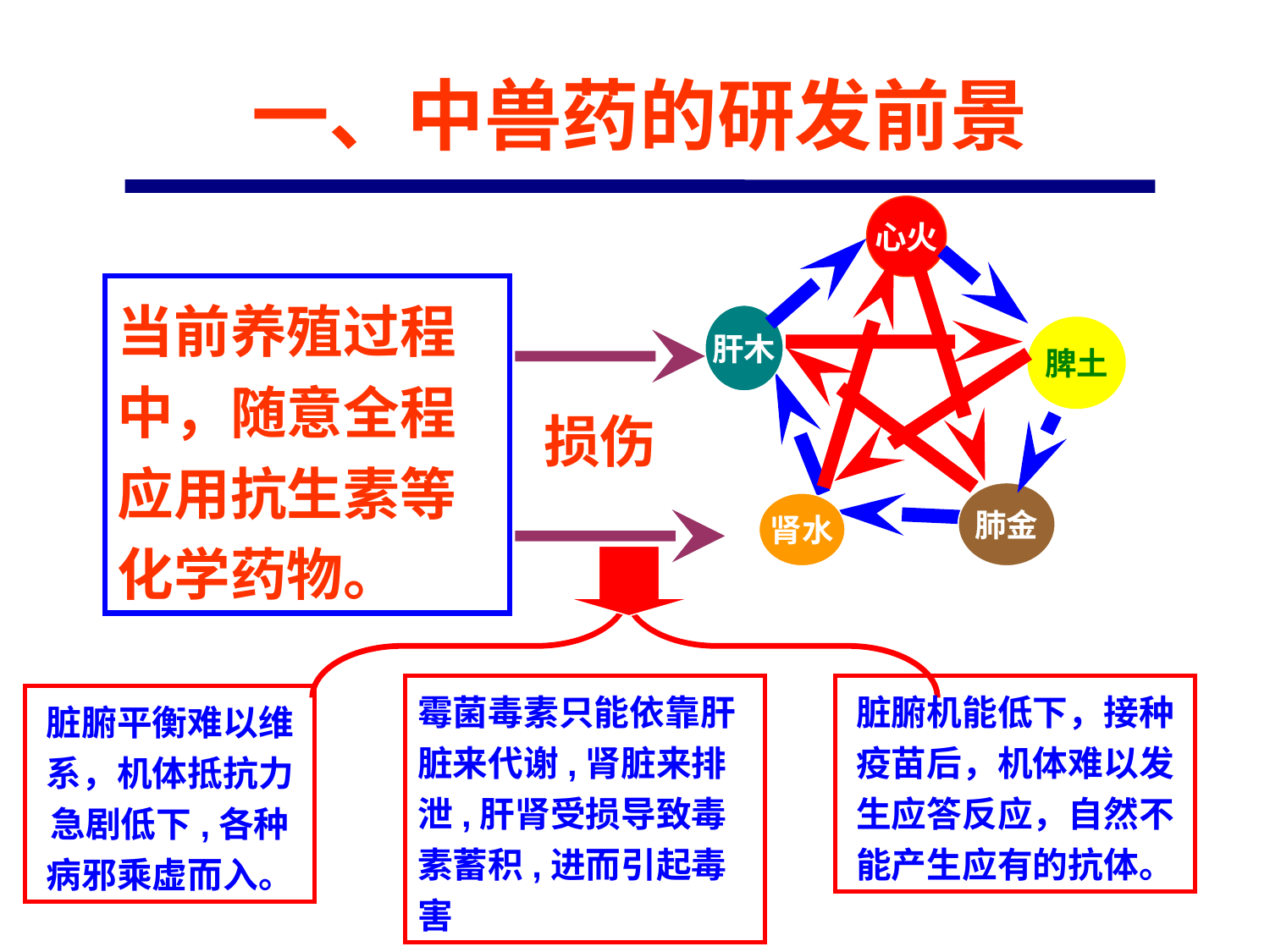

# 一、中兽药的研发前景

心火

肝木
脾土

肺金
肾水

当前养殖过程中，随意全程应用抗生素等化学药物。

损伤

霉菌毒素只能依靠肝脏来代谢,肾脏来排泄,肝肾受损导致毒素蓄积,进而引起毒害
脏腑机能低下，接种疫苗后，机体难以发生应答反应，自然不能产生应有的抗体。
脏腑平衡难以维系，机体抵抗力急剧低下,各种病邪乘虚而入。